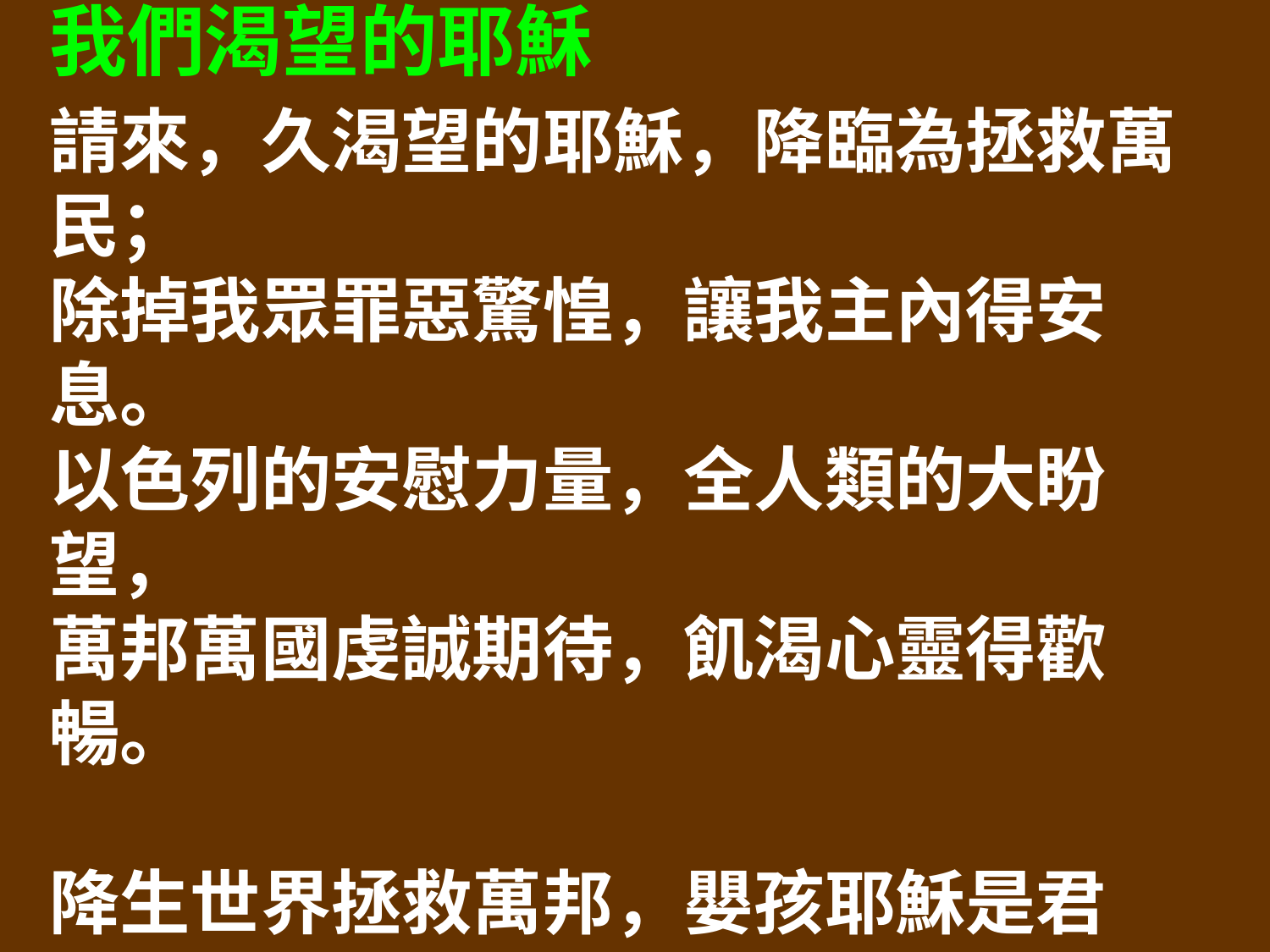

我們渴望的耶穌
請來，久渴望的耶穌，降臨為拯救萬民；
除掉我眾罪惡驚惶，讓我主內得安息。
以色列的安慰力量，全人類的大盼望，
萬邦萬國虔誠期待，飢渴心靈得歡暢。

降生世界拯救萬邦，嬰孩耶穌是君王，
掌管王權直到永遠，今帶來榮耀天國。
祈求主賜永恆聖靈，居我心房管理我，
賴我救主贖罪大功，引我到榮耀寶座。